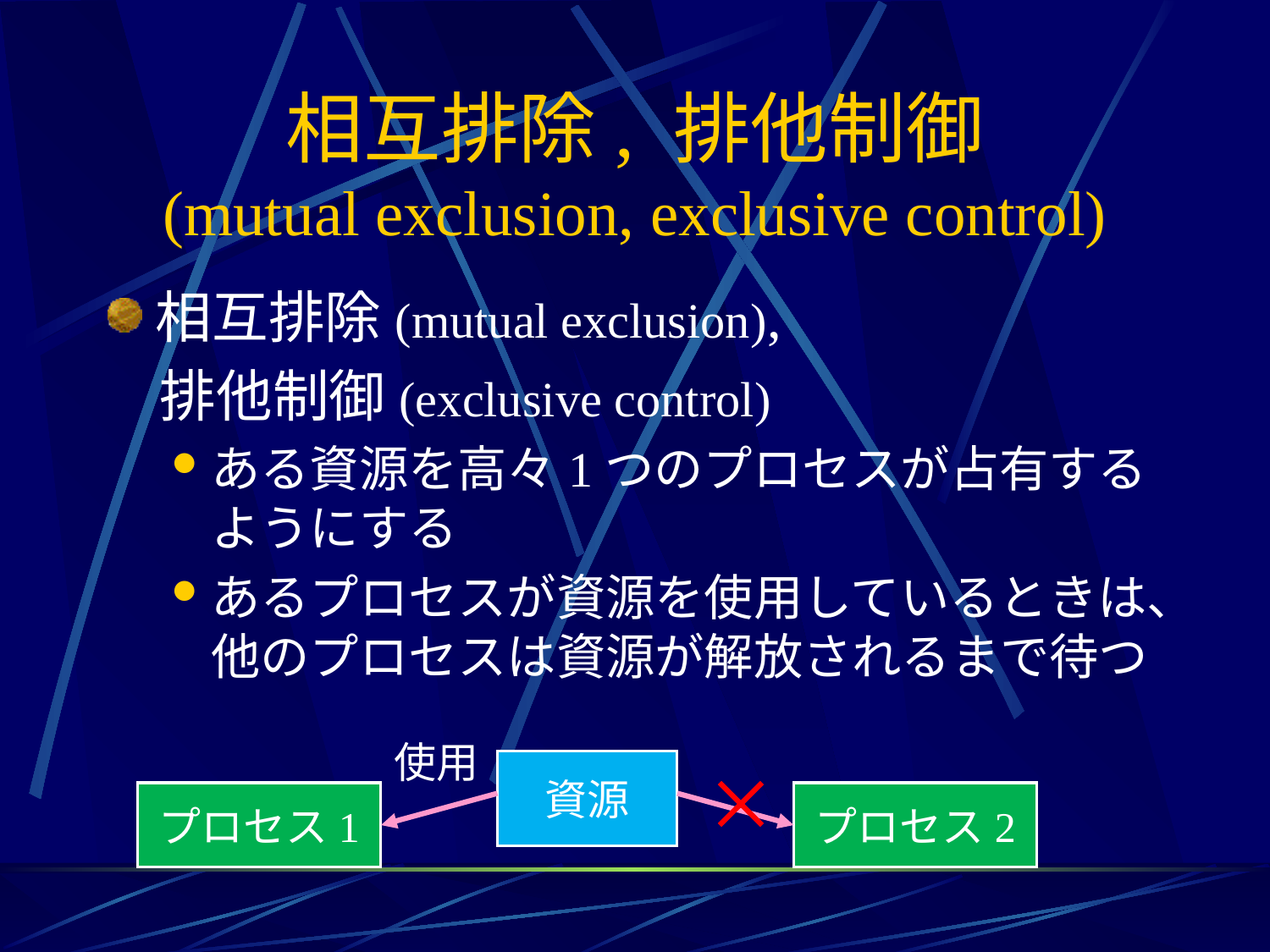

# 相互排除, 排他制御 (mutual exclusion, exclusive control)
相互排除(mutual exclusion),
   排他制御(exclusive control)
ある資源を高々1つのプロセスが占有するようにする
あるプロセスが資源を使用しているときは、他のプロセスは資源が解放されるまで待つ
使用

資源
プロセス1

プロセス2